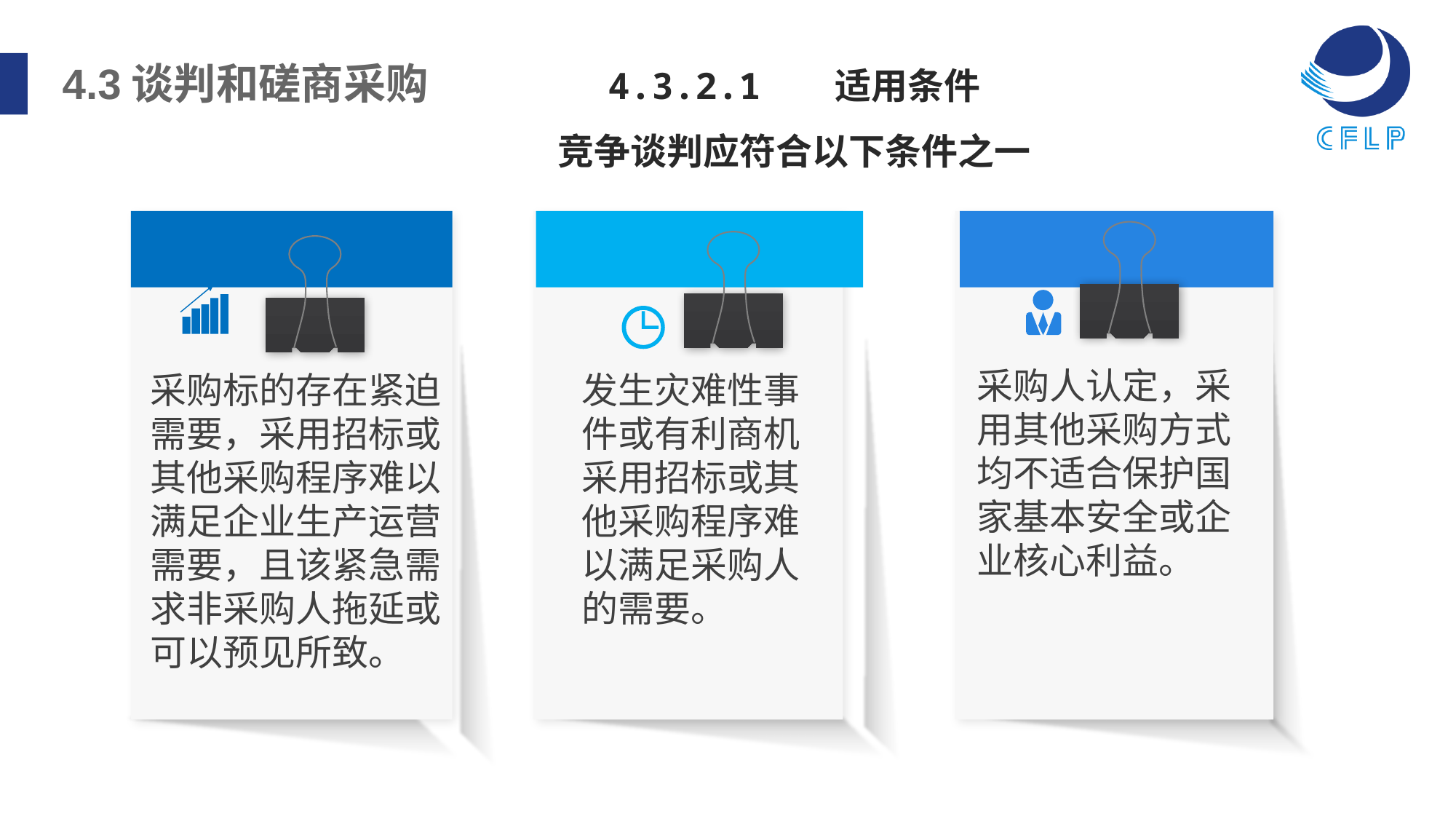

4.3.2.1   适用条件
竞争谈判应符合以下条件之一
  4.3谈判和磋商采购

采购人认定，采用其他采购方式均不适合保护国家基本安全或企业核心利益。
采购标的存在紧迫需要，采用招标或其他采购程序难以满足企业生产运营需要，且该紧急需求非采购人拖延或可以预见所致。
发生灾难性事件或有利商机采用招标或其他采购程序难以满足采购人的需要。